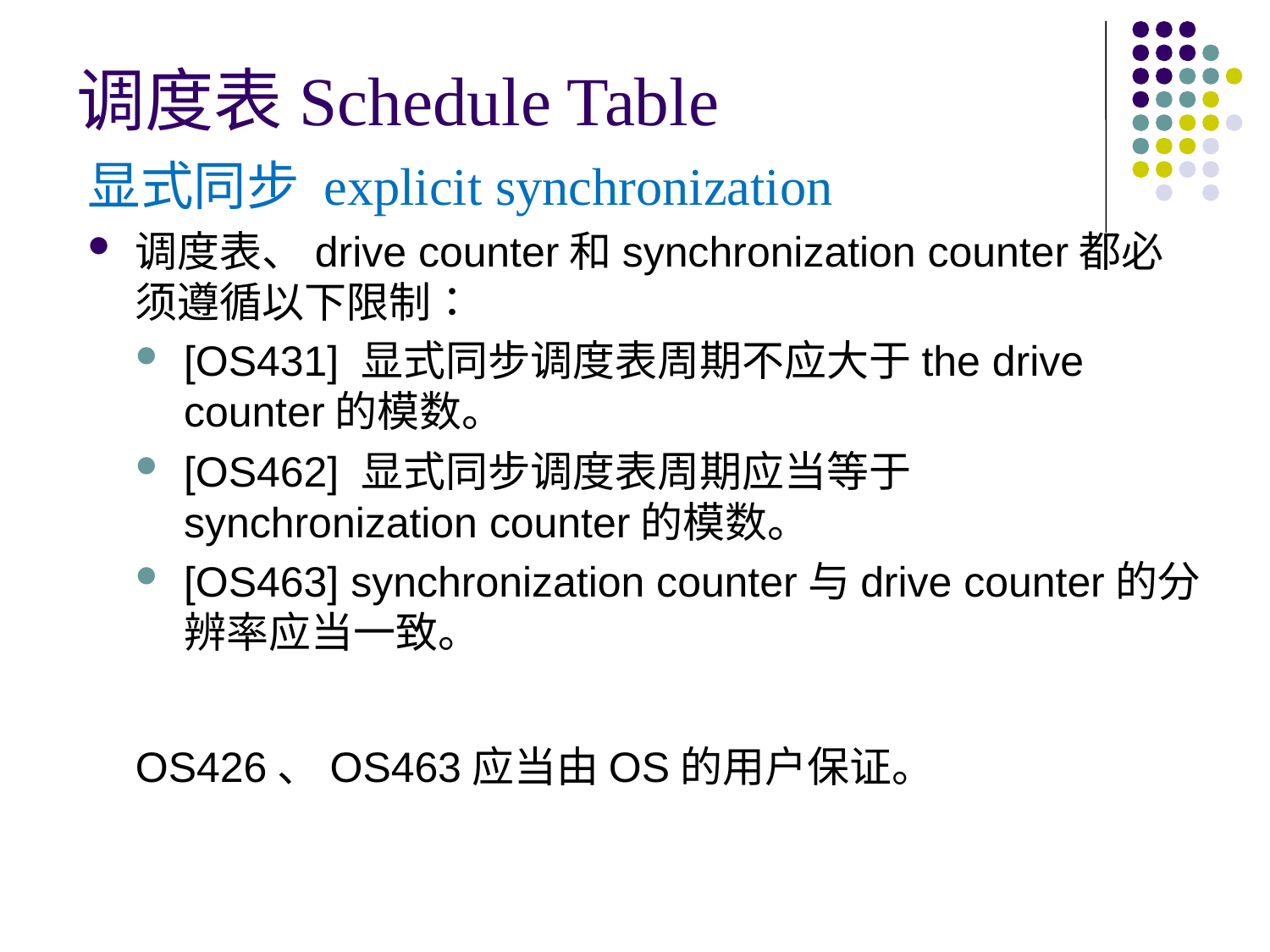

# 调度表Schedule Table
显式同步 explicit synchronization
调度表、drive counter和synchronization counter都必须遵循以下限制：
[OS431] 显式同步调度表周期不应大于the drive counter的模数。
[OS462] 显式同步调度表周期应当等于synchronization counter的模数。
[OS463] synchronization counter与drive counter的分辨率应当一致。

OS426、OS463应当由OS的用户保证。